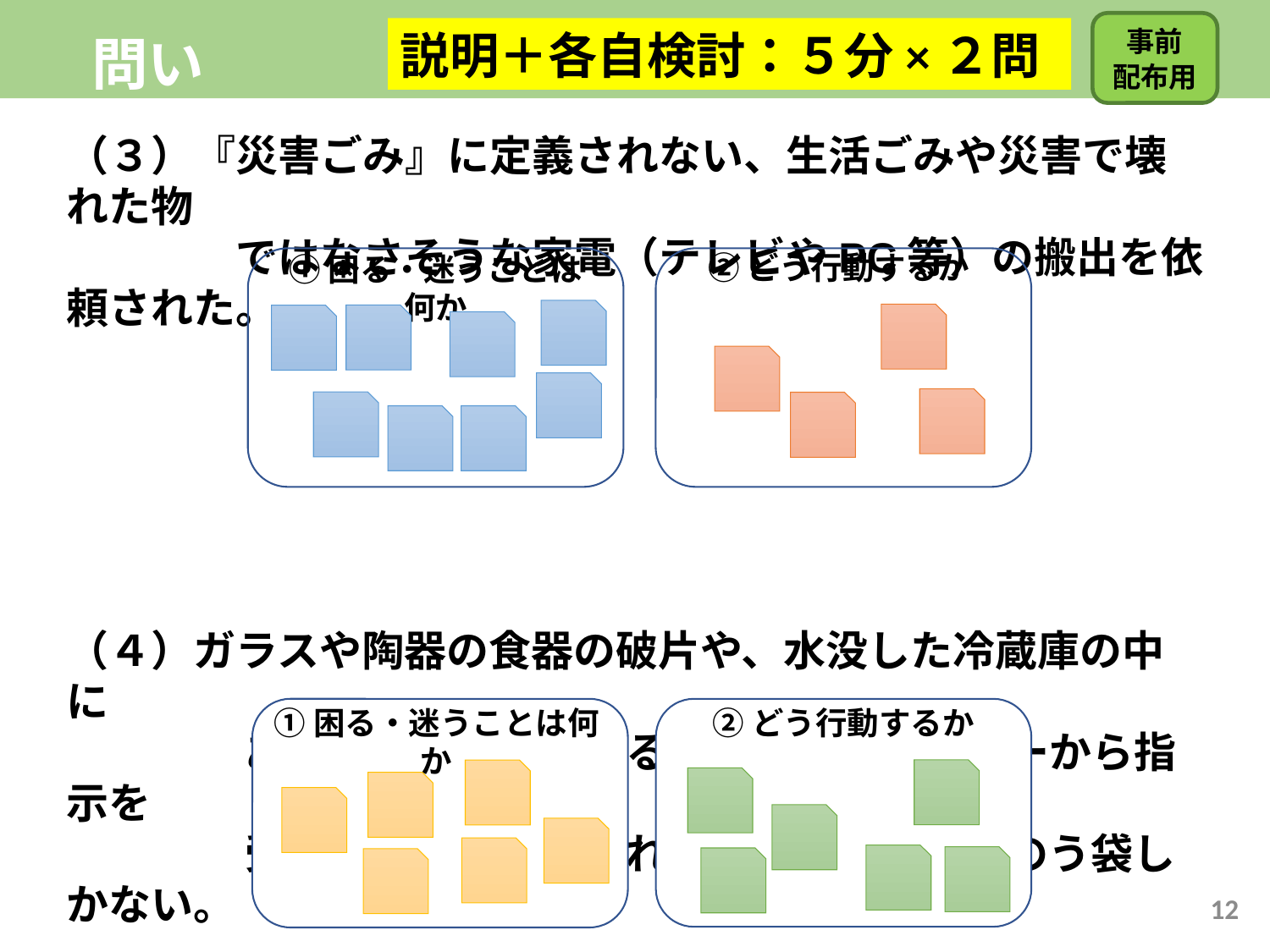

# 問い
事前
配布用
説明＋各自検討：５分×２問
（３）『災害ごみ』に定義されない、生活ごみや災害で壊れた物
　　　　ではなさそうな家電（テレビやPC等）の搬出を依頼された。

（４）ガラスや陶器の食器の破片や、水没した冷蔵庫の中に
　　　　 ある食材を袋に入れるよう現場のリーダーから指示を
　　　　 受けたが、土砂を入れるために使った土のう袋しかない。

②どう行動するか
①困る・迷うことは何か

①困る・迷うことは何か
②どう行動するか

12